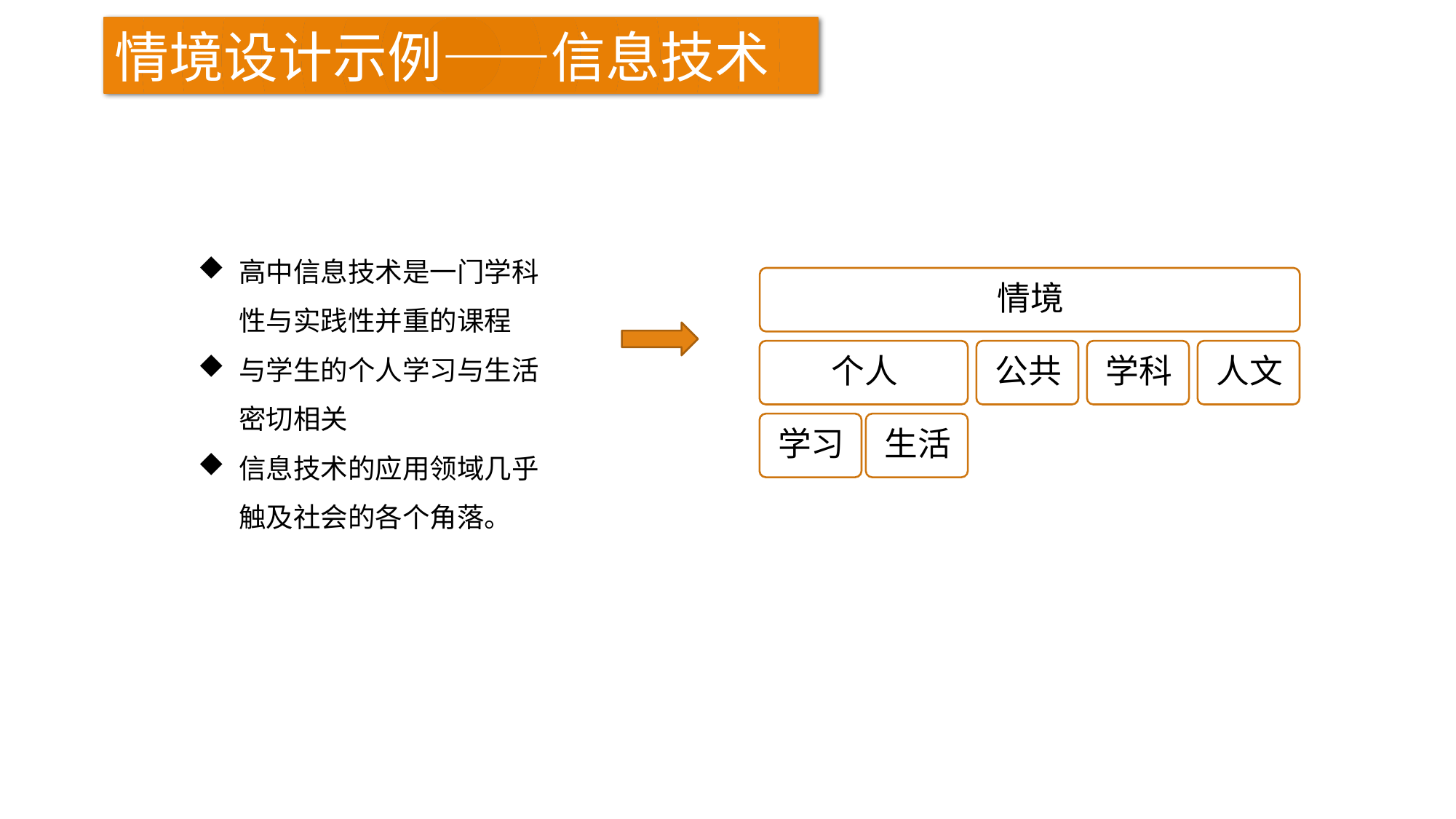

情境设计示例——信息技术
高中信息技术是一门学科性与实践性并重的课程
与学生的个人学习与生活密切相关
信息技术的应用领域几乎触及社会的各个角落。
情境
个人
学习
生活
公共
学科
人文